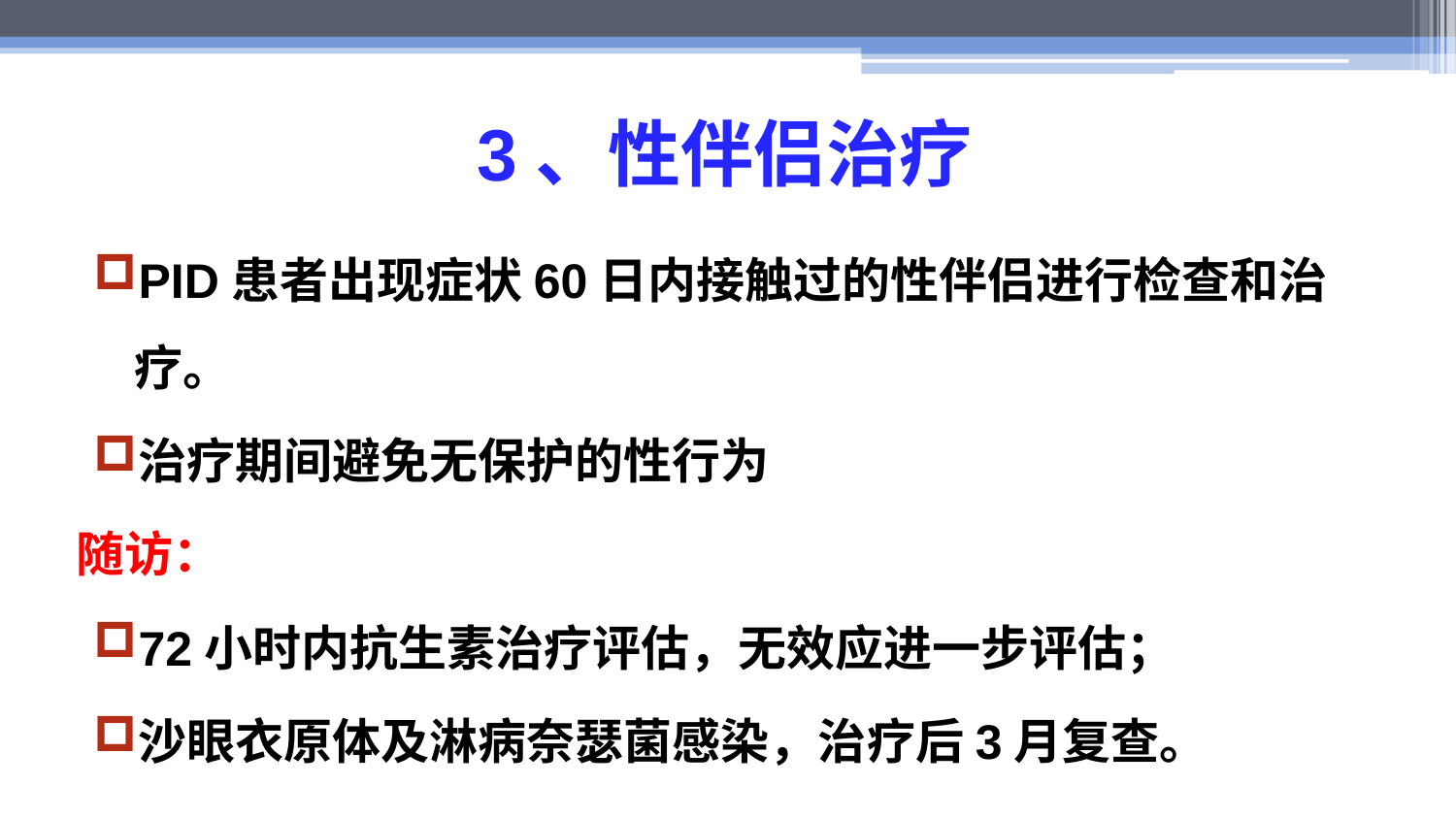

# 3、性伴侣治疗
PID患者出现症状60日内接触过的性伴侣进行检查和治疗。
治疗期间避免无保护的性行为
随访：
72小时内抗生素治疗评估，无效应进一步评估；
沙眼衣原体及淋病奈瑟菌感染，治疗后3月复查。